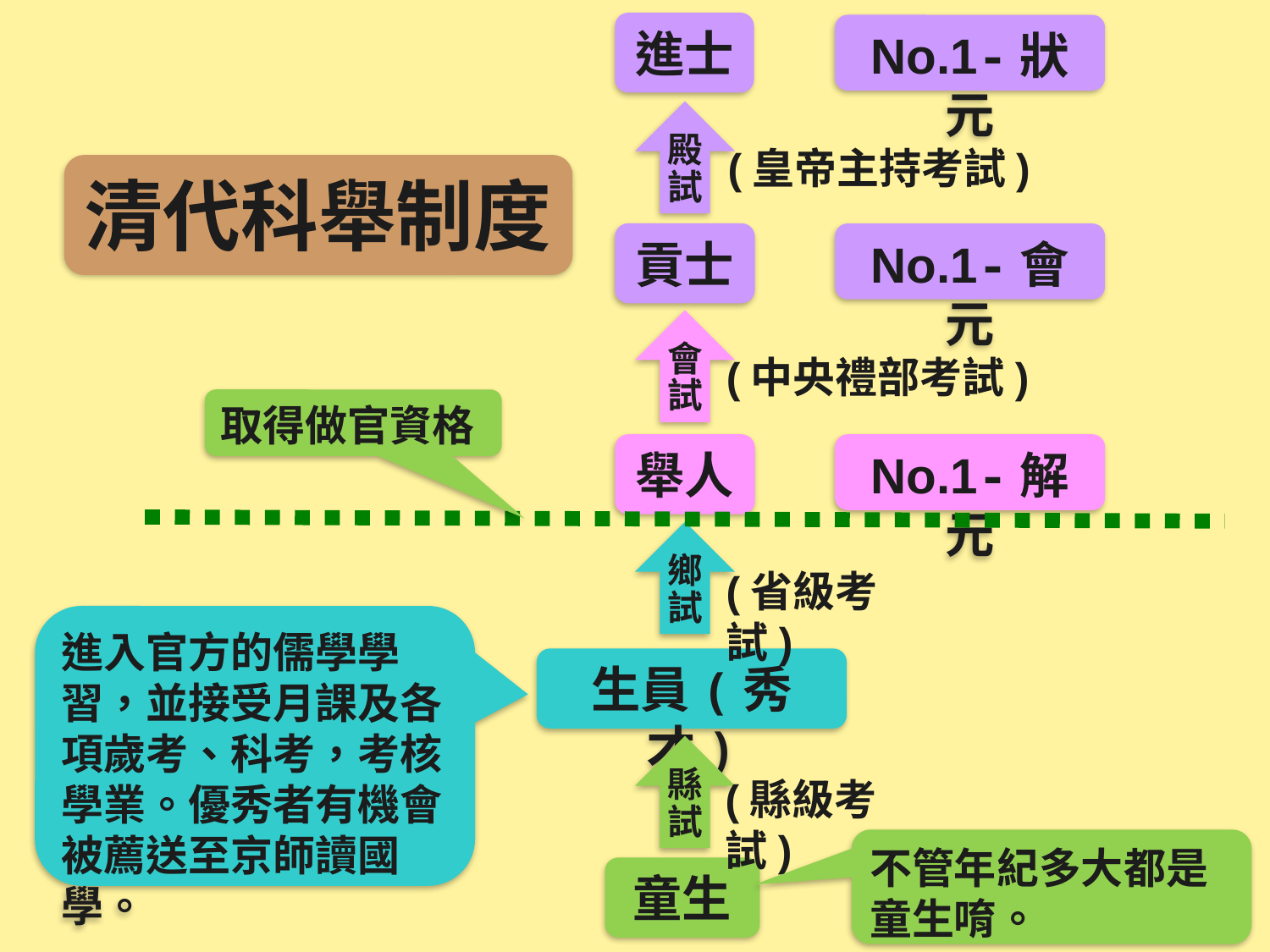

進士
No.1-狀元
殿試
(皇帝主持考試)
清代科舉制度
貢士
No.1-會元
會試
(中央禮部考試)
取得做官資格
舉人
No.1-解元
鄉試
(省級考試)
進入官方的儒學學習，並接受月課及各項歲考、科考，考核學業。優秀者有機會被薦送至京師讀國學。
生員(秀才)
縣試
(縣級考試)
不管年紀多大都是童生唷。
童生